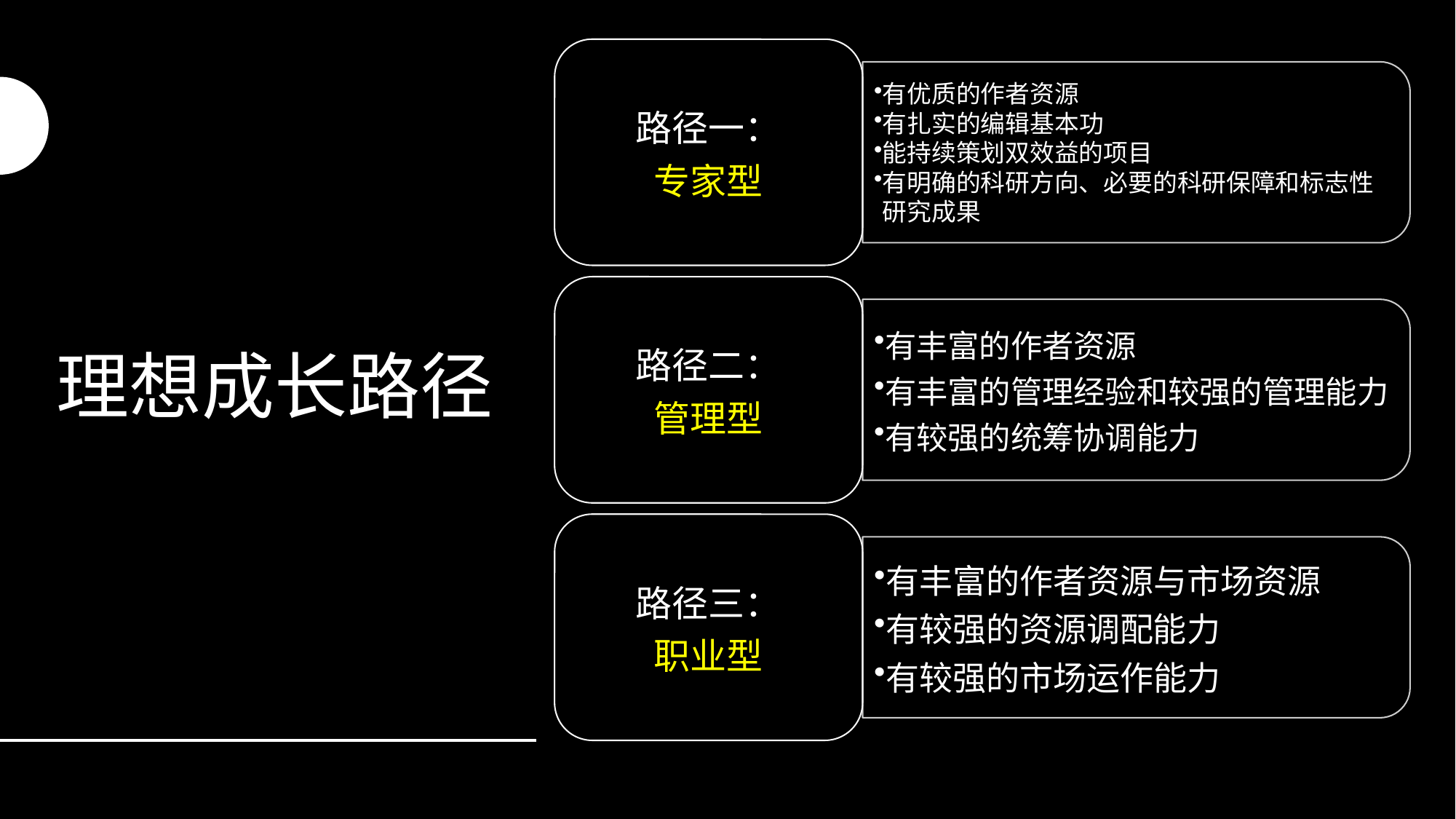

路径一：
专家型
有优质的作者资源
有扎实的编辑基本功
能持续策划双效益的项目
有明确的科研方向、必要的科研保障和标志性研究成果
路径二：
管理型
有丰富的作者资源
有丰富的管理经验和较强的管理能力
有较强的统筹协调能力
路径三：
职业型
有丰富的作者资源与市场资源
有较强的资源调配能力
有较强的市场运作能力

# 理想成长路径